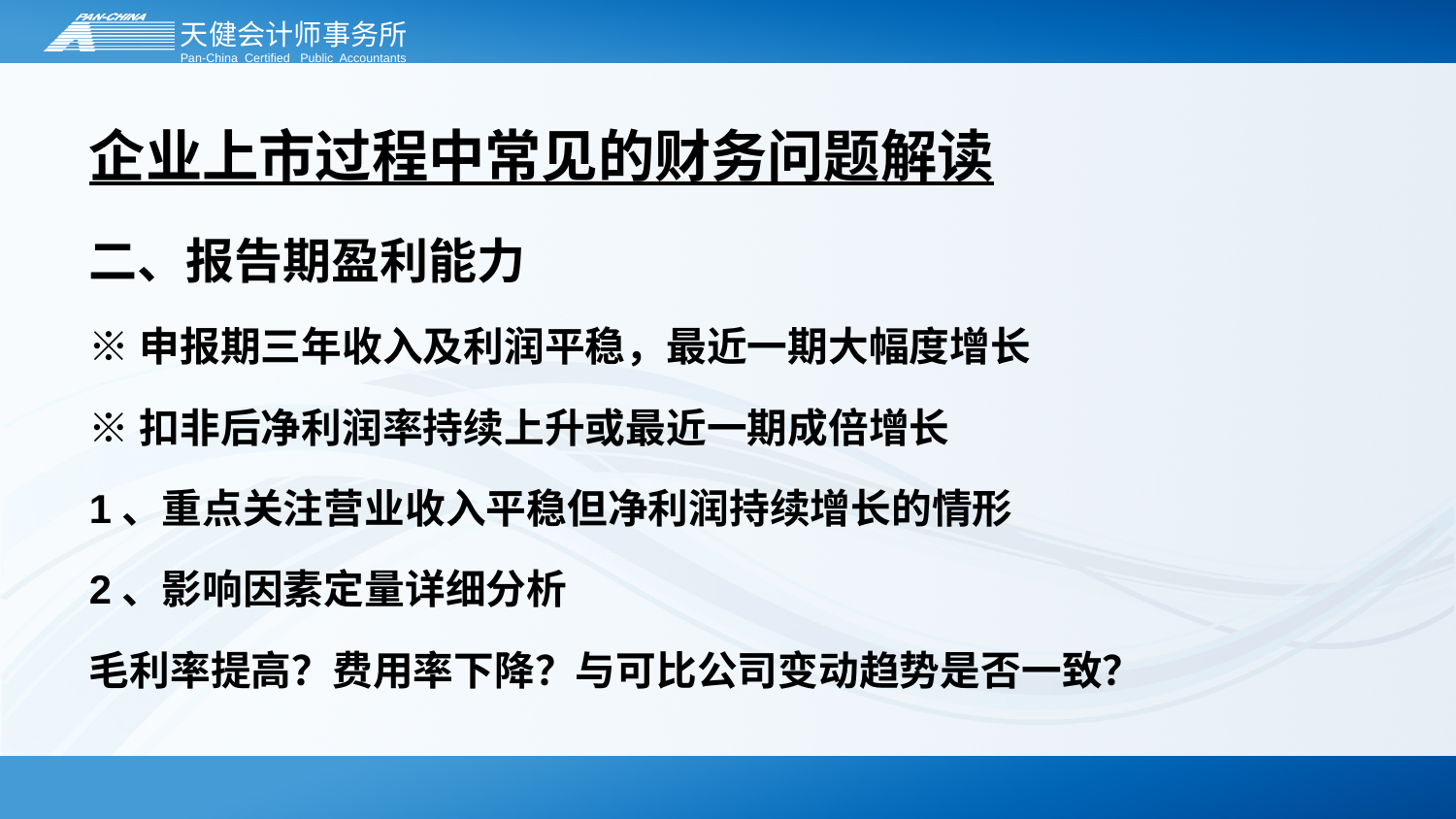

# 企业上市过程中常见的财务问题解读
二、报告期盈利能力
※申报期三年收入及利润平稳，最近一期大幅度增长
※扣非后净利润率持续上升或最近一期成倍增长
1、重点关注营业收入平稳但净利润持续增长的情形
2、影响因素定量详细分析
毛利率提高？费用率下降？与可比公司变动趋势是否一致？
6